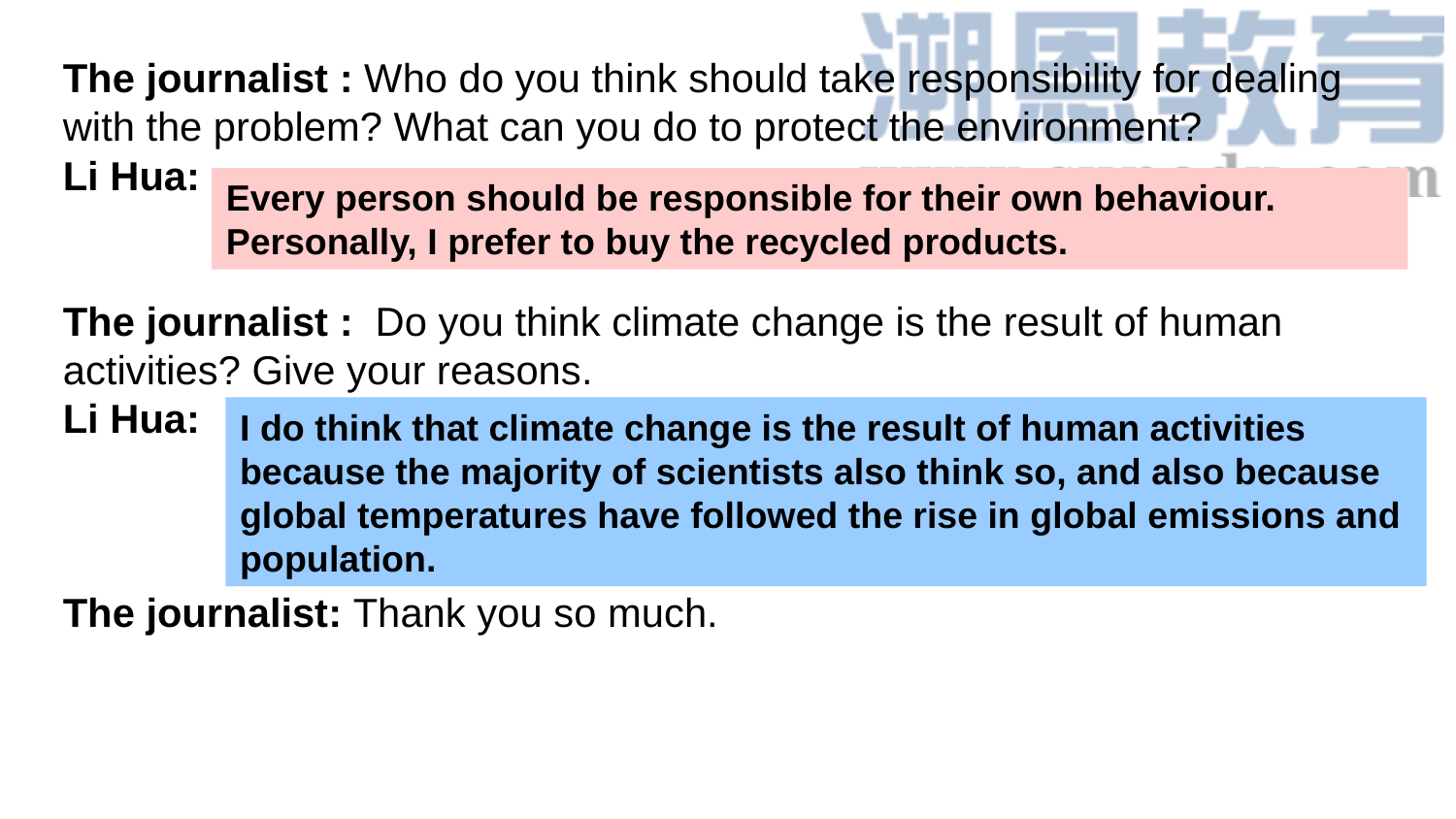

The journalist : Who do you think should take responsibility for dealing with the problem? What can you do to protect the environment?
Li Hua:

The journalist :  Do you think climate change is the result of human activities? Give your reasons.
Li Hua:

The journalist: Thank you so much.
每个人都应该对自己的行为负责。就我个人而言，我更喜欢购买可回收的产品。
Every person should be responsible for their own behaviour. Personally, I prefer to buy the recycled products.
I do think that climate change is the result of human activities because the majority of scientists also think so, and also because global temperatures have followed the rise in global emissions and population.
我确实认为气候变化是人类活动的结果，因为大多数科学家也这么认为，而且全球气温随着全球排放和人口的增加而上升。